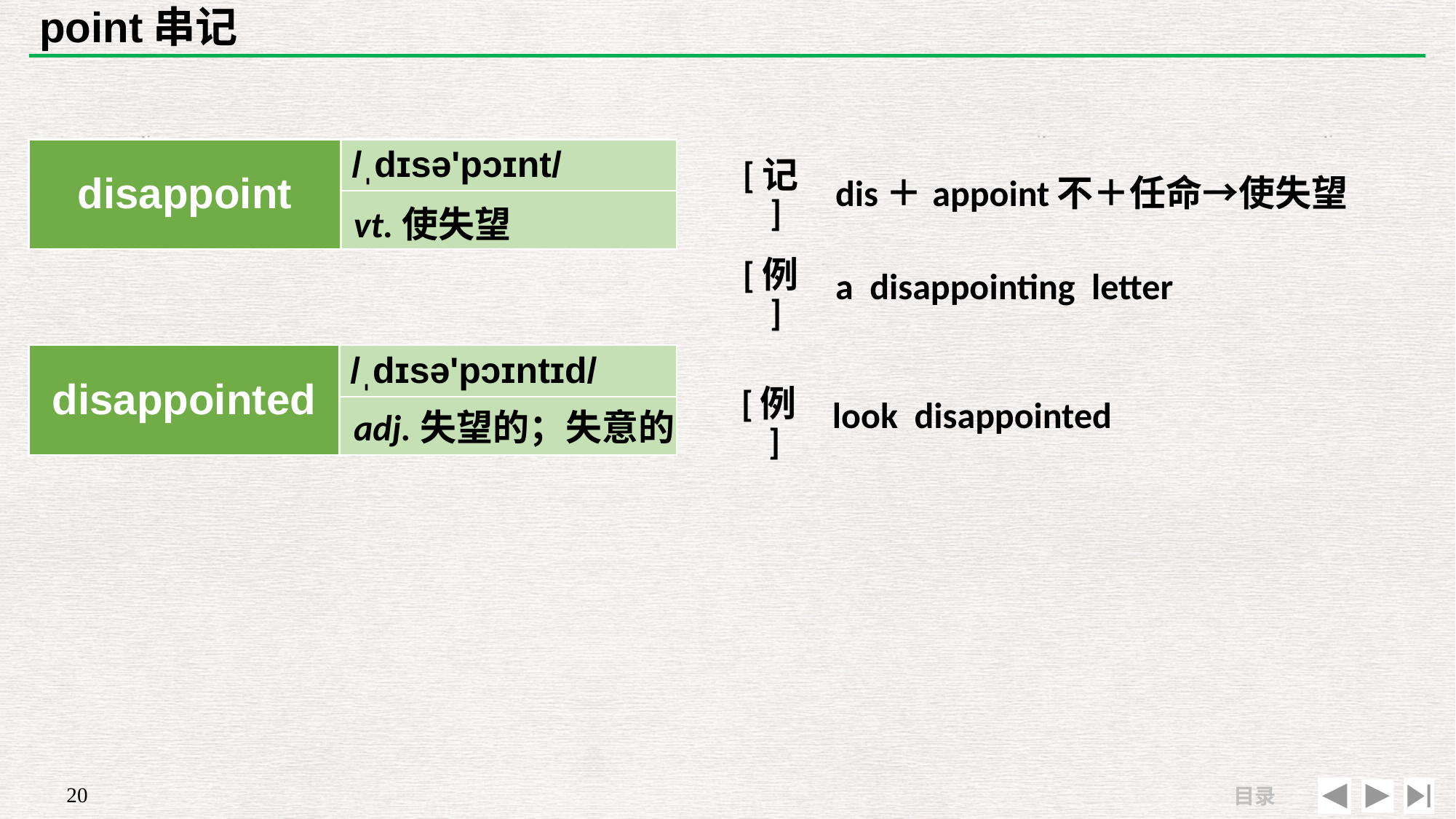

# point串记

| disappoint | /ˌdɪsə'pɔɪnt/ |
| --- | --- |
|  |  |
| [记] | dis＋appoint不＋任命→使失望 |
| --- | --- |
| [例] | a disappointing letter |
vt.使失望
|  |  |
| --- | --- |
| [例] | look disappointed |
| disappointed | /ˌdɪsə'pɔɪntɪd/ |
| --- | --- |
|  |  |
adj.失望的；失意的